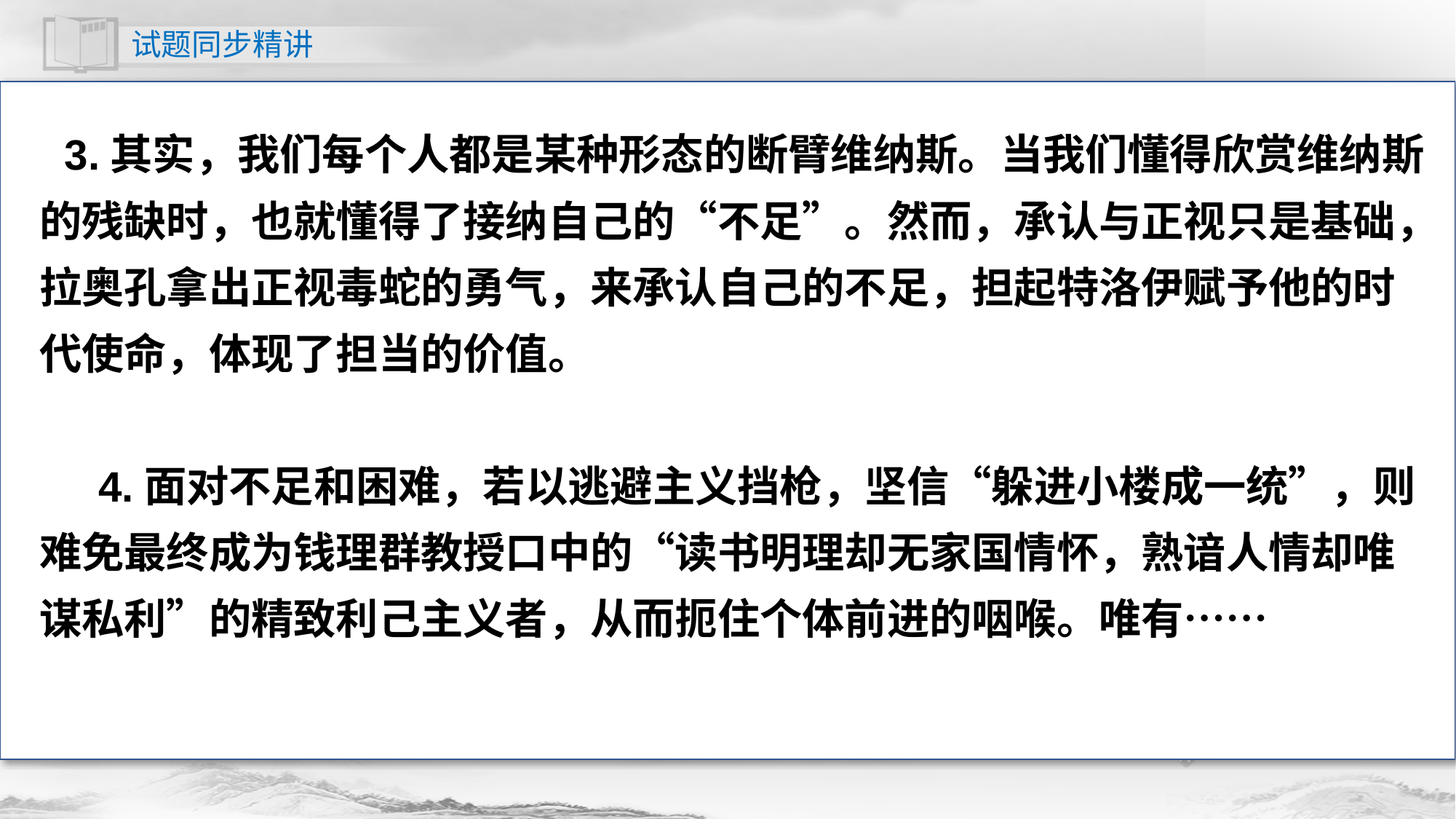

3.其实，我们每个人都是某种形态的断臂维纳斯。当我们懂得欣赏维纳斯的残缺时，也就懂得了接纳自己的“不足”。然而，承认与正视只是基础，拉奥孔拿出正视毒蛇的勇气，来承认自己的不足，担起特洛伊赋予他的时代使命，体现了担当的价值。

     4.面对不足和困难，若以逃避主义挡枪，坚信“躲进小楼成一统”，则难免最终成为钱理群教授口中的“读书明理却无家国情怀，熟谙人情却唯谋私利”的精致利己主义者，从而扼住个体前进的咽喉。唯有……